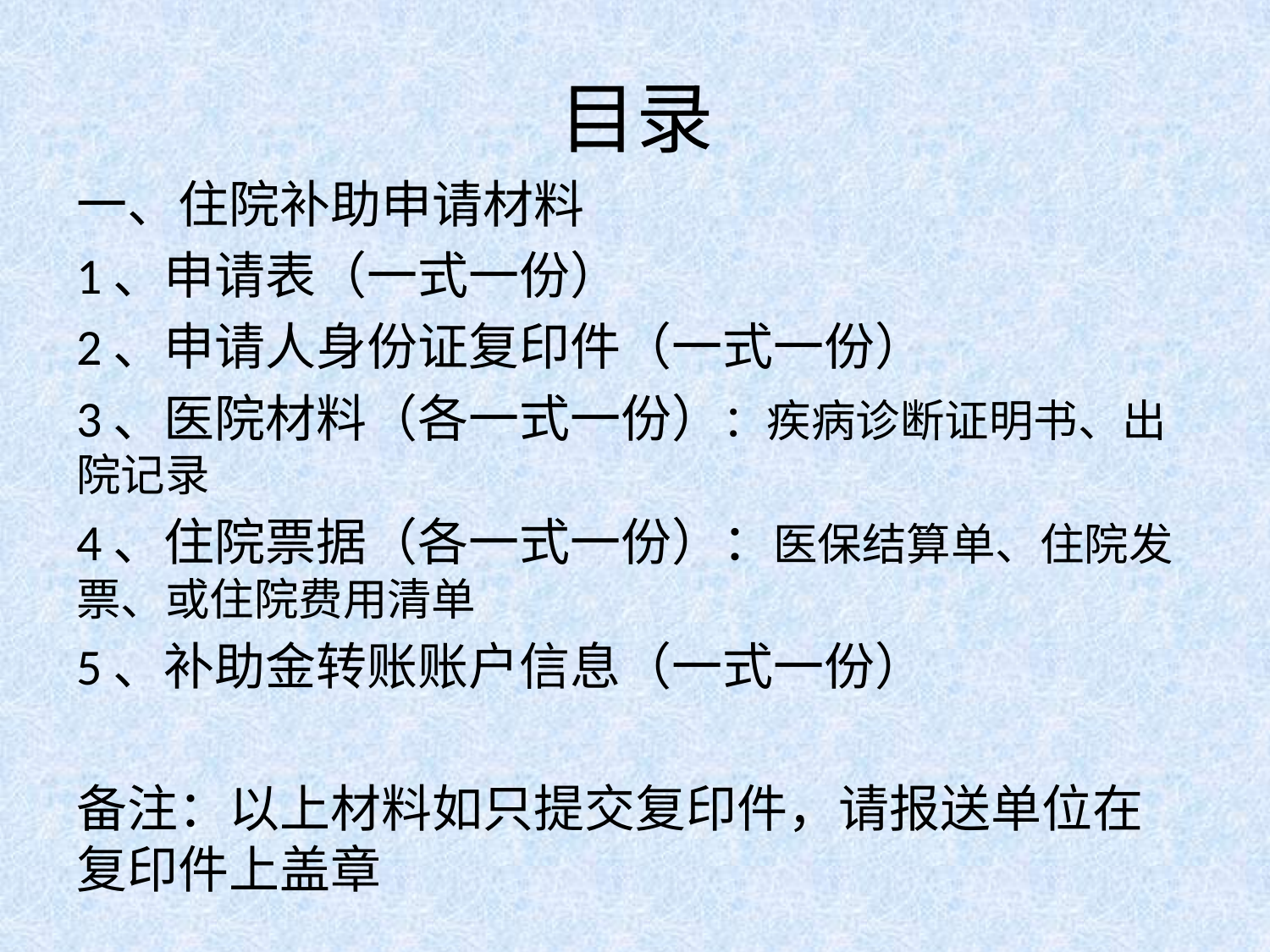

# 目录
一、住院补助申请材料
1、申请表（一式一份）
2、申请人身份证复印件（一式一份）
3、医院材料（各一式一份）：疾病诊断证明书、出院记录
4、住院票据（各一式一份）：医保结算单、住院发票、或住院费用清单
5、补助金转账账户信息（一式一份）

备注：以上材料如只提交复印件，请报送单位在复印件上盖章